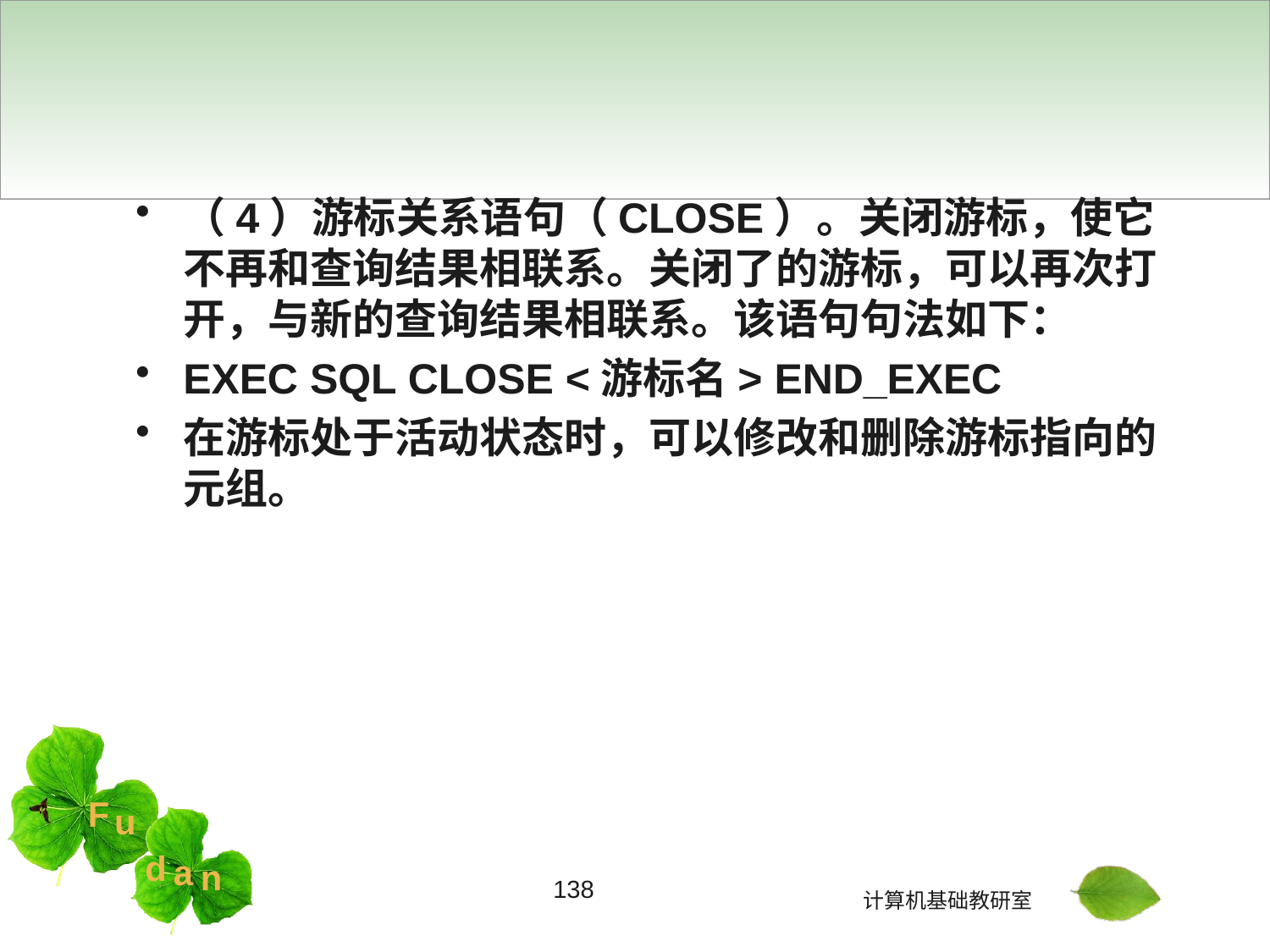

#
（4）游标关系语句（CLOSE）。关闭游标，使它不再和查询结果相联系。关闭了的游标，可以再次打开，与新的查询结果相联系。该语句句法如下：
EXEC SQL CLOSE <游标名> END_EXEC
在游标处于活动状态时，可以修改和删除游标指向的元组。

138